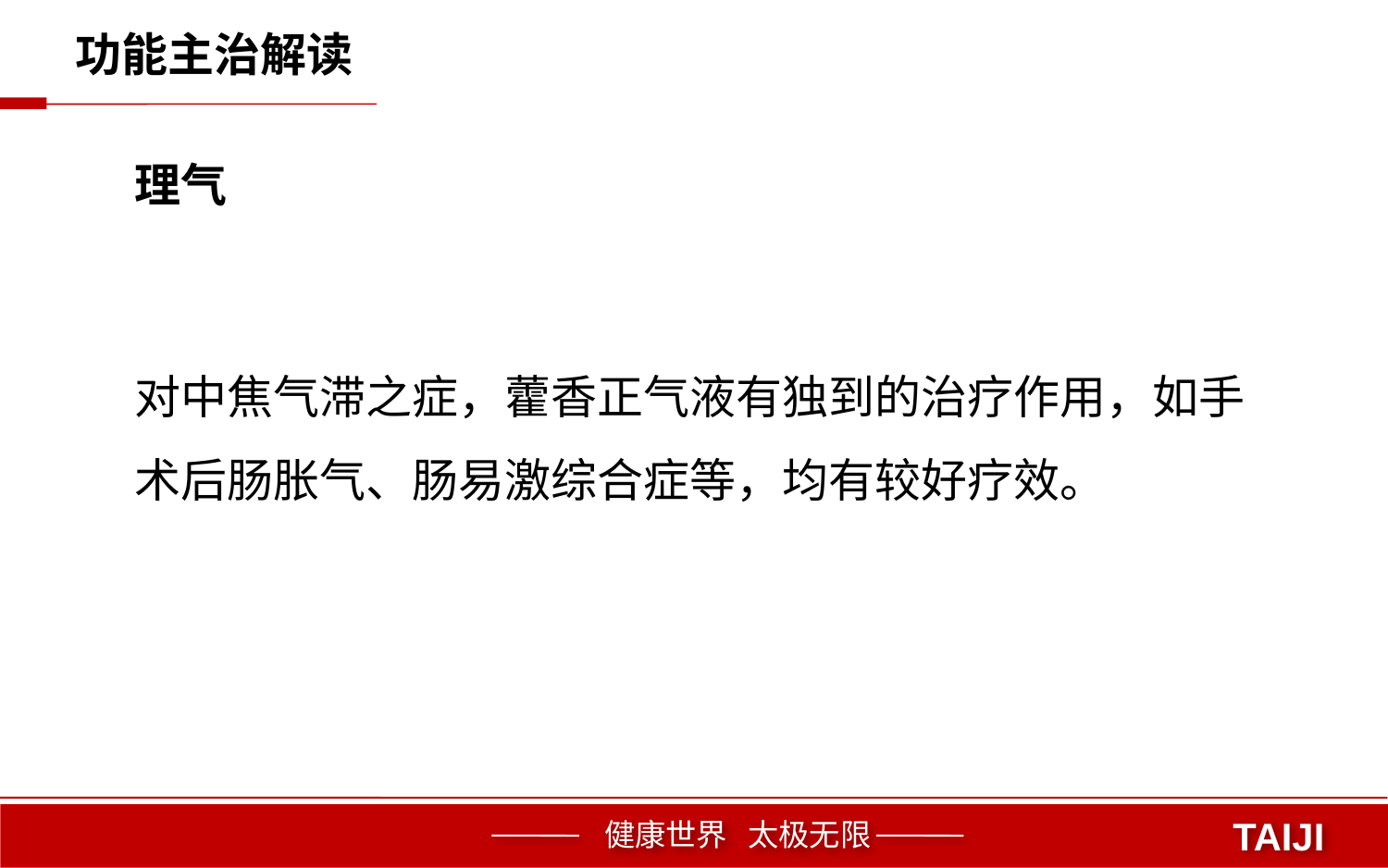

功能主治解读
理气
对中焦气滞之症，藿香正气液有独到的治疗作用，如手术后肠胀气、肠易激综合症等，均有较好疗效。